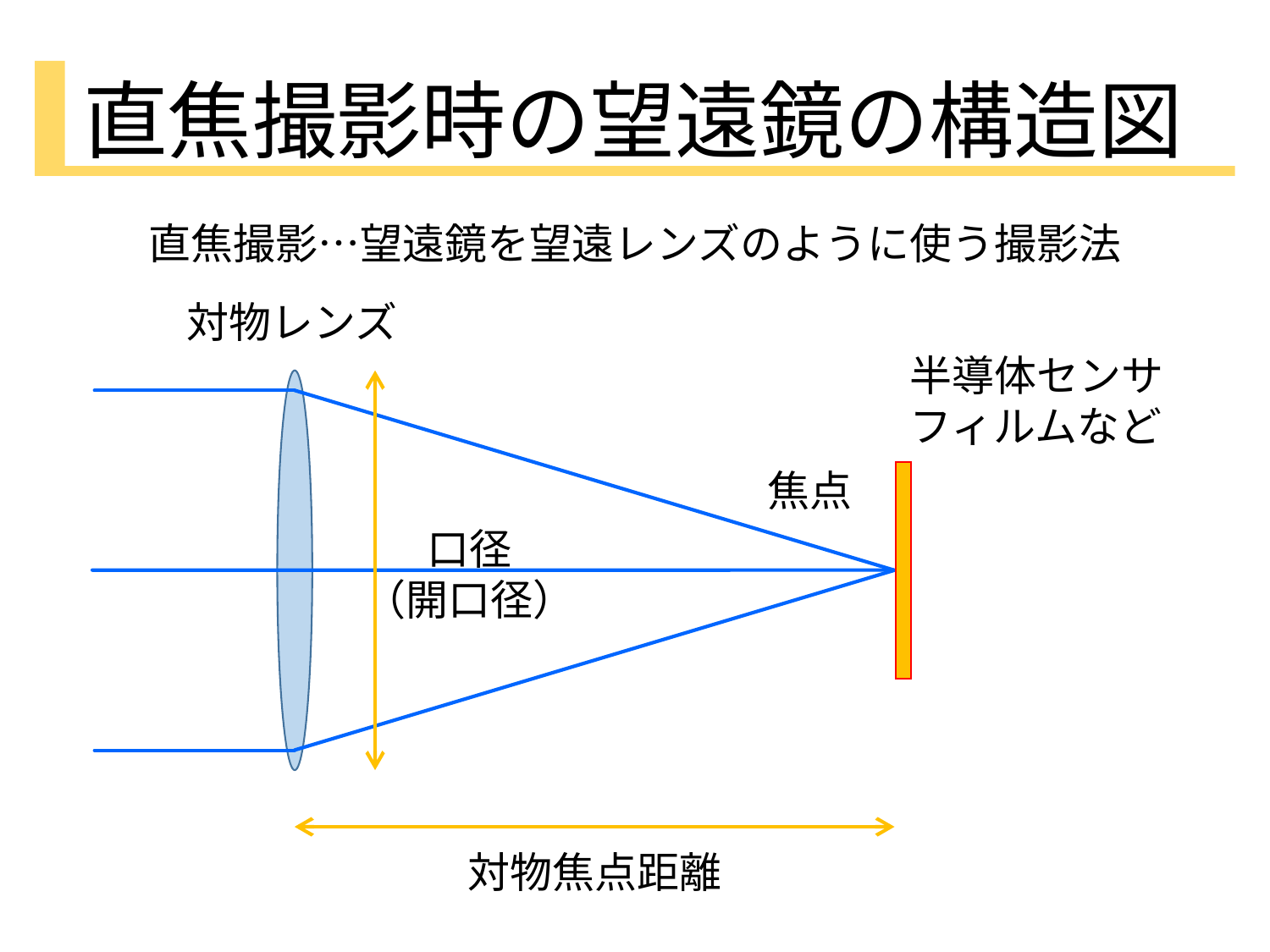

直焦撮影時の望遠鏡の構造図

直焦撮影…望遠鏡を望遠レンズのように使う撮影法
対物レンズ
半導体センサ
フィルムなど

焦点

口径
（開口径）
対物焦点距離